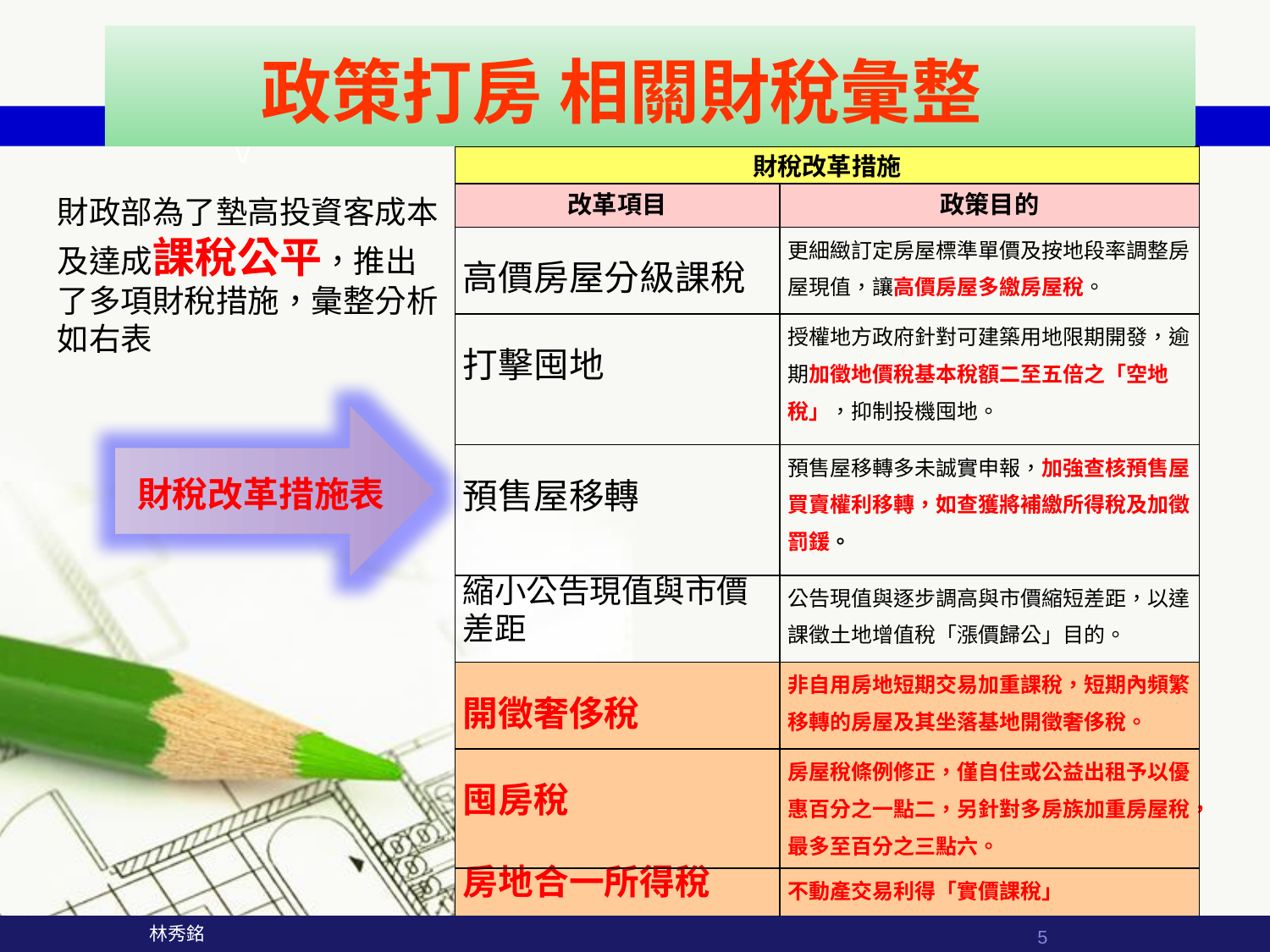

政策打房 相關財稅彙整

Ｖ
| 財稅改革措施 |  |
| --- | --- |
| 改革項目 | 政策目的 |
| 高價房屋分級課稅 | 更細緻訂定房屋標準單價及按地段率調整房屋現值，讓高價房屋多繳房屋稅。 |
| 打擊囤地 | 授權地方政府針對可建築用地限期開發，逾期加徵地價稅基本稅額二至五倍之「空地稅」，抑制投機囤地。 |
| 預售屋移轉 | 預售屋移轉多未誠實申報，加強查核預售屋買賣權利移轉，如查獲將補繳所得稅及加徵罰鍰。 |
| 縮小公告現值與市價差距 | 公告現值與逐步調高與市價縮短差距，以達課徵土地增值稅「漲價歸公」目的。 |
| 開徵奢侈稅 | 非自用房地短期交易加重課稅，短期內頻繁移轉的房屋及其坐落基地開徵奢侈稅。 |
| 囤房稅 | 房屋稅條例修正，僅自住或公益出租予以優惠百分之一點二，另針對多房族加重房屋稅，最多至百分之三點六。 |
| 房地合一所得稅 | 不動產交易利得「實價課稅」 |
財政部為了墊高投資客成本及達成課稅公平，推出了多項財稅措施，彙整分析如右表

財稅改革措施表
                                 林秀銘
5